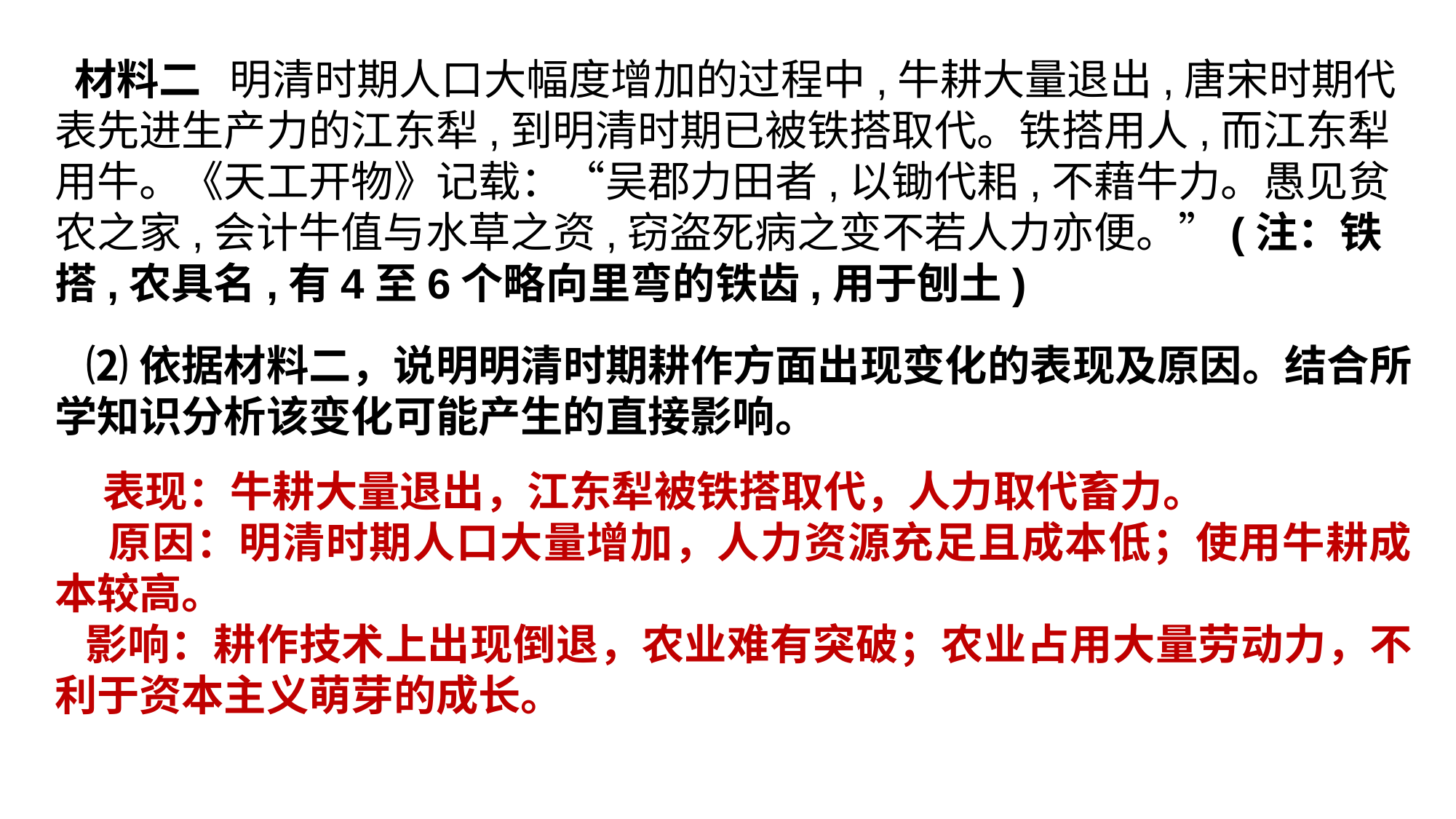

材料二   明清时期人口大幅度增加的过程中,牛耕大量退出,唐宋时期代表先进生产力的江东犁,到明清时期已被铁搭取代。铁搭用人,而江东犁用牛。《天工开物》记载：“吴郡力田者,以锄代耜,不藉牛力。愚见贫农之家,会计牛值与水草之资,窃盗死病之变不若人力亦便。”(注：铁搭,农具名,有4至6个略向里弯的铁齿,用于刨土)
⑵依据材料二，说明明清时期耕作方面出现变化的表现及原因。结合所学知识分析该变化可能产生的直接影响。
    表现：牛耕大量退出，江东犁被铁搭取代，人力取代畜力。
    原因：明清时期人口大量增加，人力资源充足且成本低；使用牛耕成本较高。
  影响：耕作技术上出现倒退，农业难有突破；农业占用大量劳动力，不利于资本主义萌芽的成长。